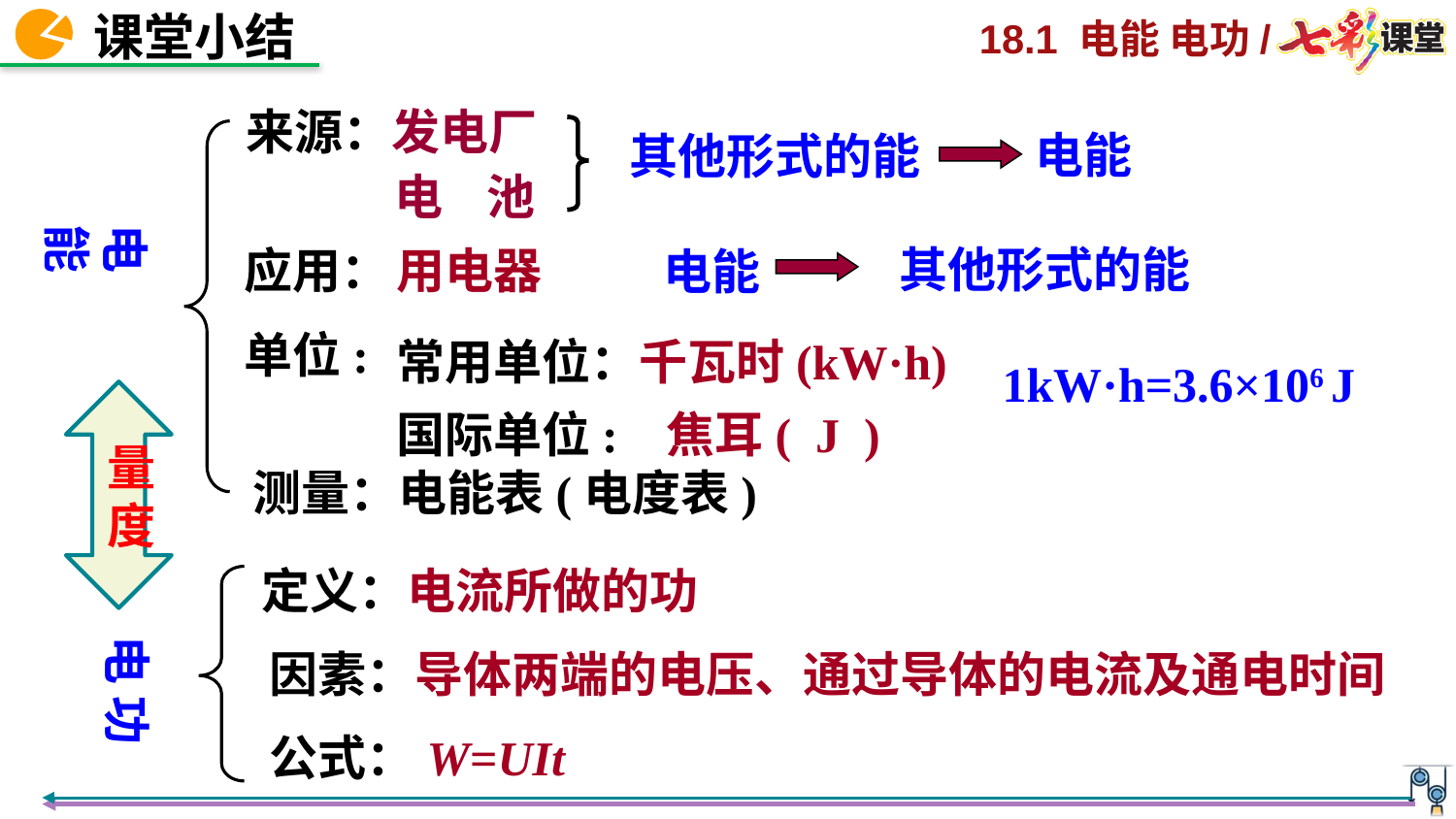

来源：发电厂

电能
其他形式的能

电    池
电  能
其他形式的能
应用：
用电器
电能

常用单位：千瓦时(kW·h)
国际单位:   焦耳(  J  )
单位:
 1kW·h=3.6×106 J
量度
 测量：电能表(电度表)
定义：电流所做的功

电 功
因素：导体两端的电压、通过导体的电流及通电时间
公式：W=UIt